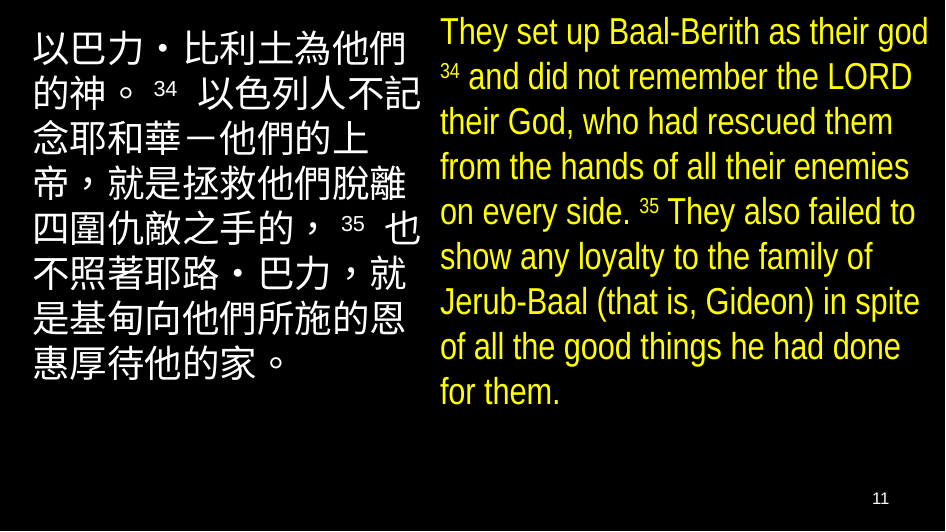

They set up Baal-Berith as their god 34 and did not remember the Lord their God, who had rescued them from the hands of all their enemies on every side. 35 They also failed to show any loyalty to the family of Jerub-Baal (that is, Gideon) in spite of all the good things he had done for them.

以巴力•比利土為他們的神。34 以色列人不記念耶和華－他們的上帝，就是拯救他們脫離四圍仇敵之手的，35 也不照著耶路•巴力，就是基甸向他們所施的恩惠厚待他的家。

11